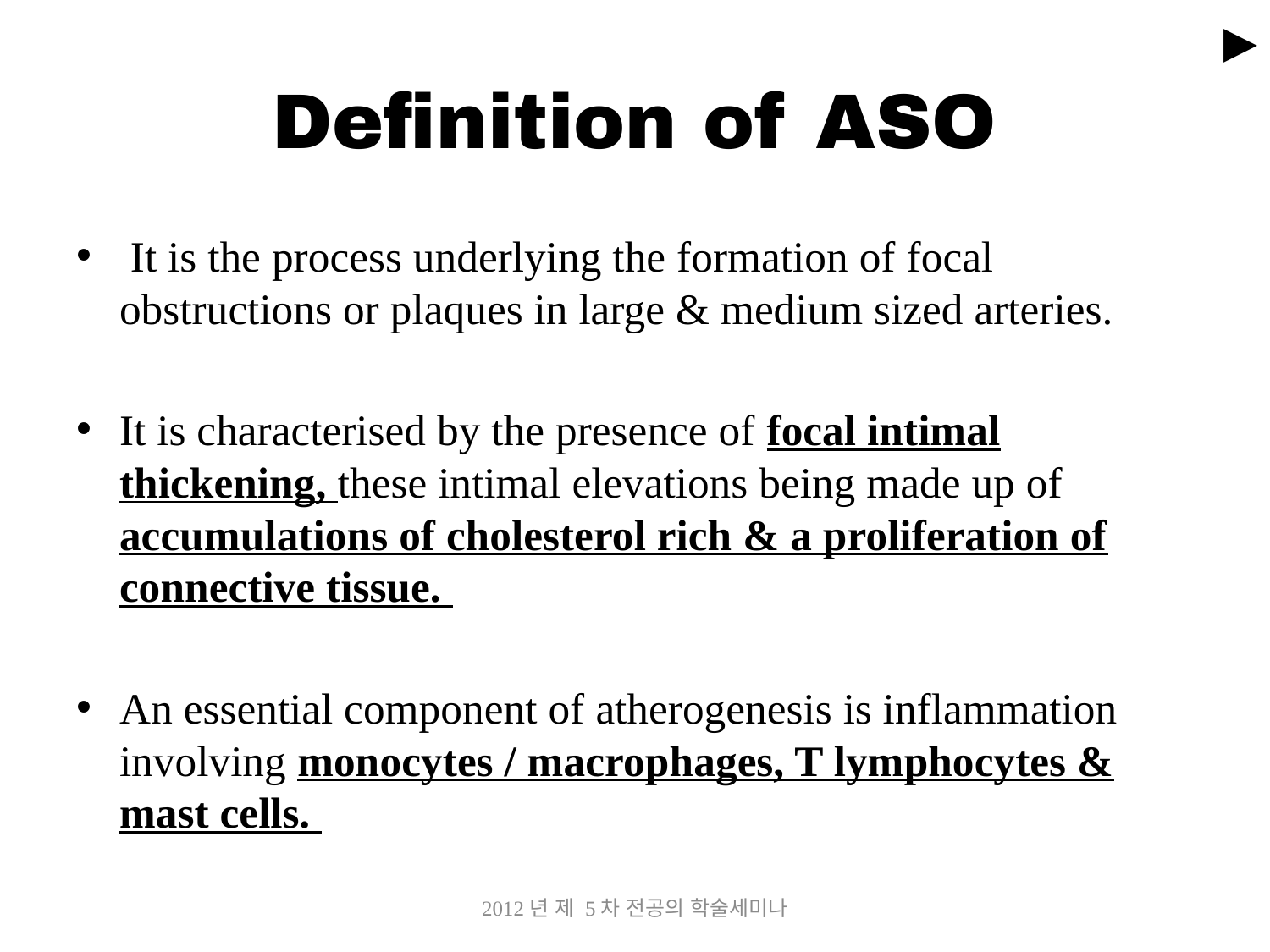

►
# Definition of ASO
 It is the process underlying the formation of focal obstructions or plaques in large & medium sized arteries.

It is characterised by the presence of focal intimal thickening, these intimal elevations being made up of accumulations of cholesterol rich & a proliferation of connective tissue.

An essential component of atherogenesis is inflammation involving monocytes / macrophages, T lymphocytes & mast cells.
2012년 제 5차 전공의 학술세미나